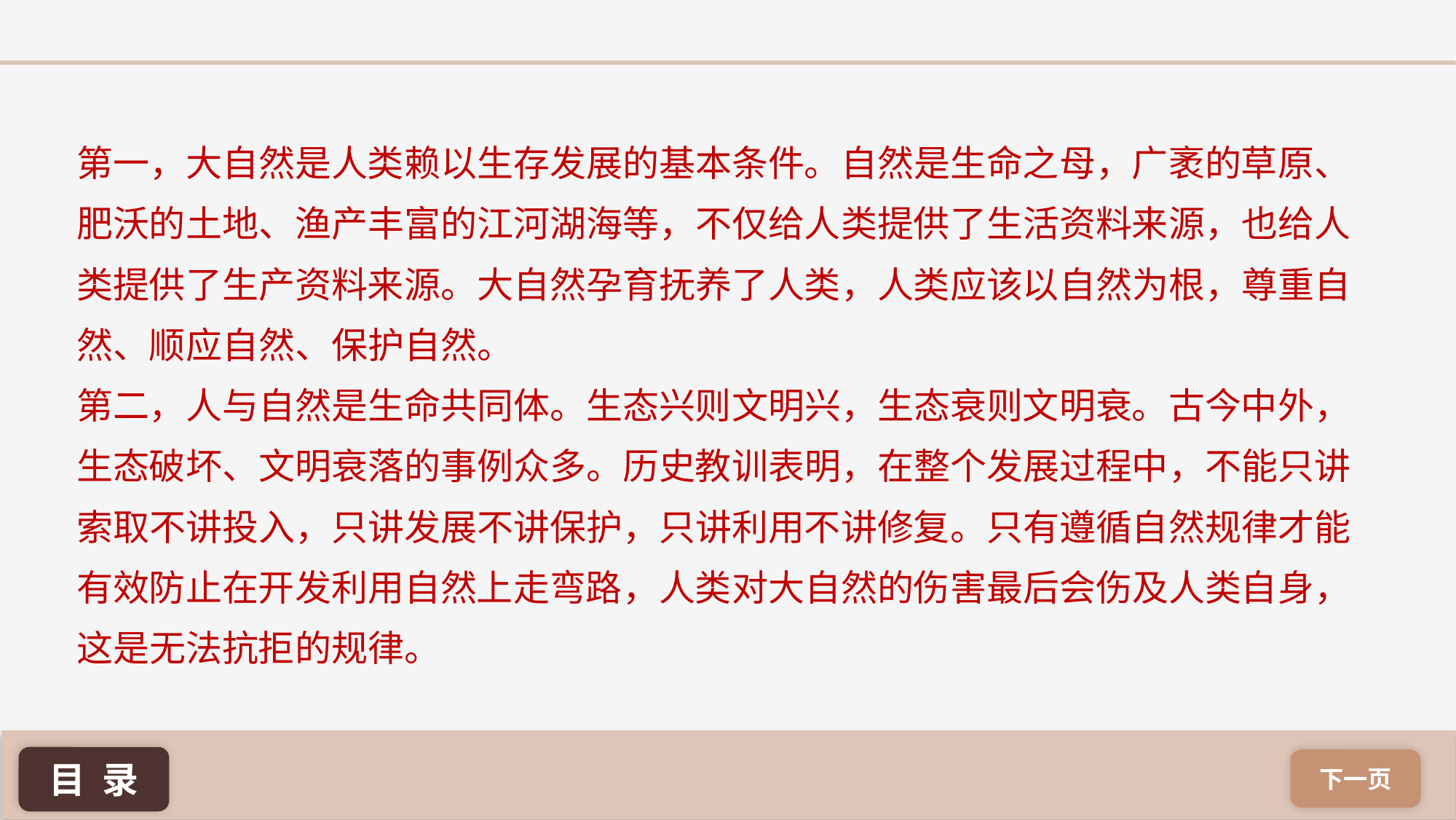

第一，大自然是人类赖以生存发展的基本条件。自然是生命之母，广袤的草原、肥沃的土地、渔产丰富的江河湖海等，不仅给人类提供了生活资料来源，也给人类提供了生产资料来源。大自然孕育抚养了人类，人类应该以自然为根，尊重自然、顺应自然、保护自然。
第二，人与自然是生命共同体。生态兴则文明兴，生态衰则文明衰。古今中外，生态破坏、文明衰落的事例众多。历史教训表明，在整个发展过程中，不能只讲索取不讲投入，只讲发展不讲保护，只讲利用不讲修复。只有遵循自然规律才能有效防止在开发利用自然上走弯路，人类对大自然的伤害最后会伤及人类自身，这是无法抗拒的规律。
下一页